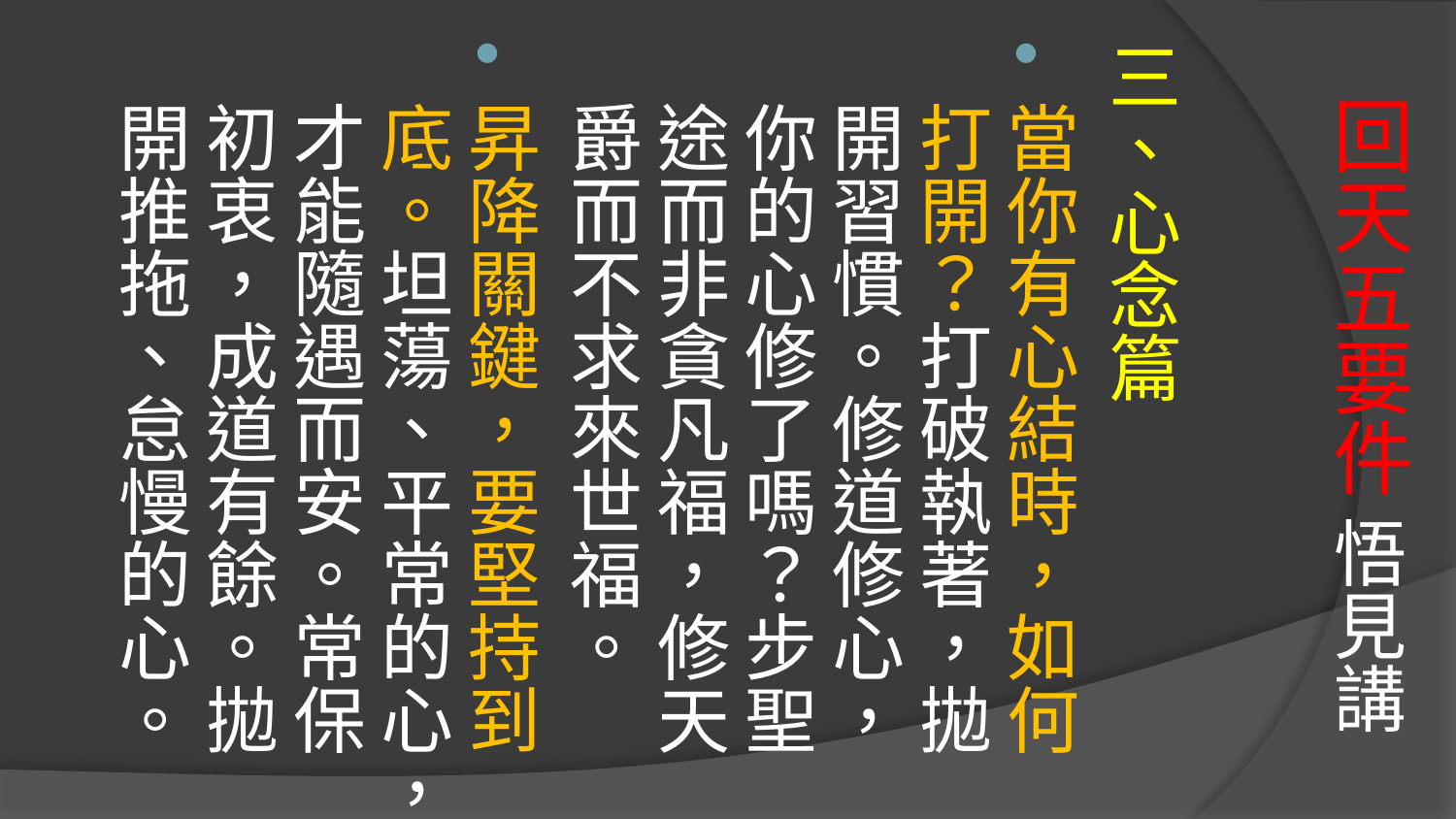

三、心念篇
當你有心結時，如何打開？打破執著，拋開習慣。修道修心，你的心修了嗎？步聖途而非貪凡福，修天爵而不求來世福。
昇降關鍵，要堅持到底。坦蕩、平常的心，才能隨遇而安。常保初衷，成道有餘。拋開推拖、怠慢的心。

# 回天五要件 悟見講